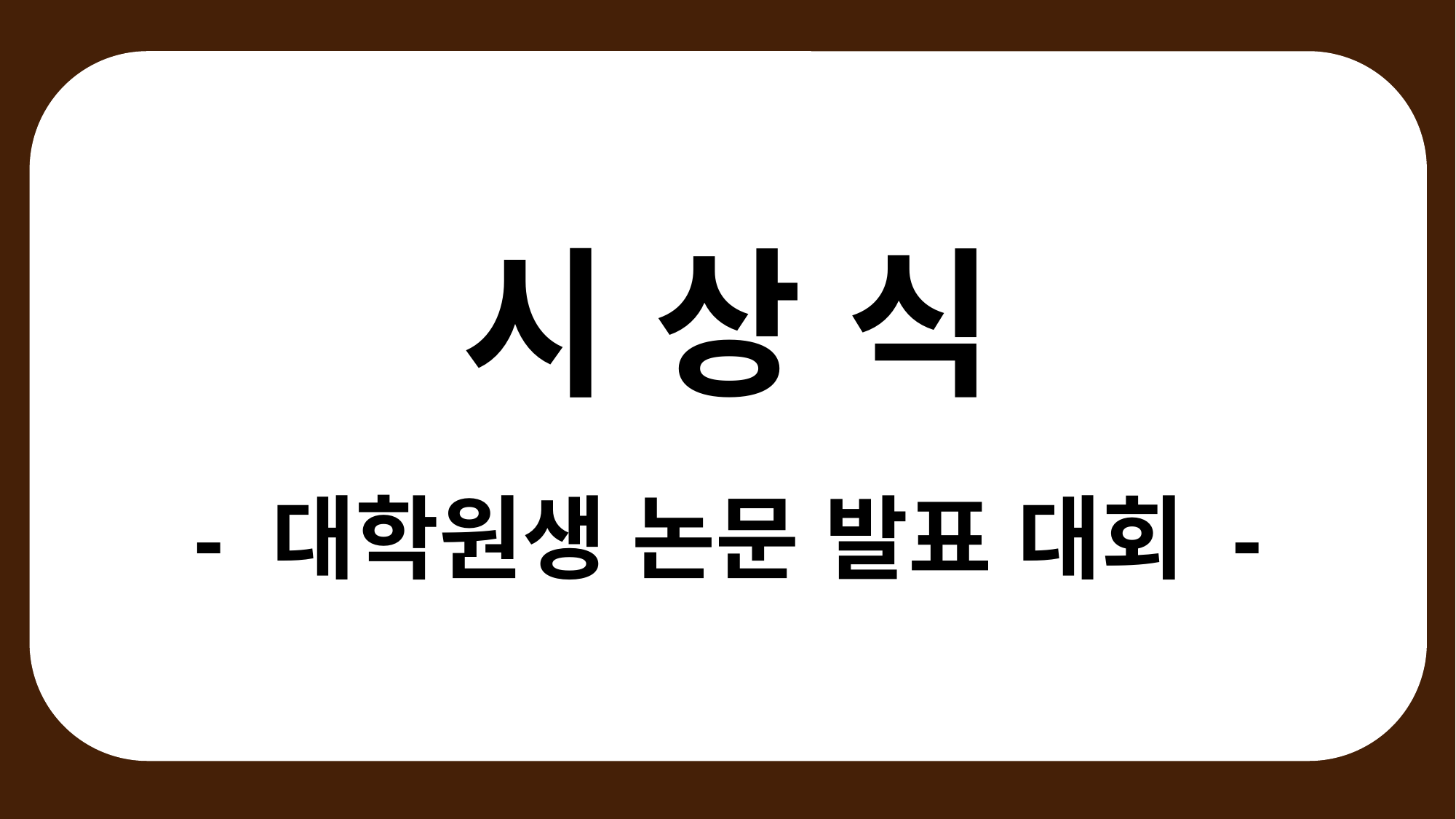

시 상 식

- 대학원생 논문 발표 대회 -